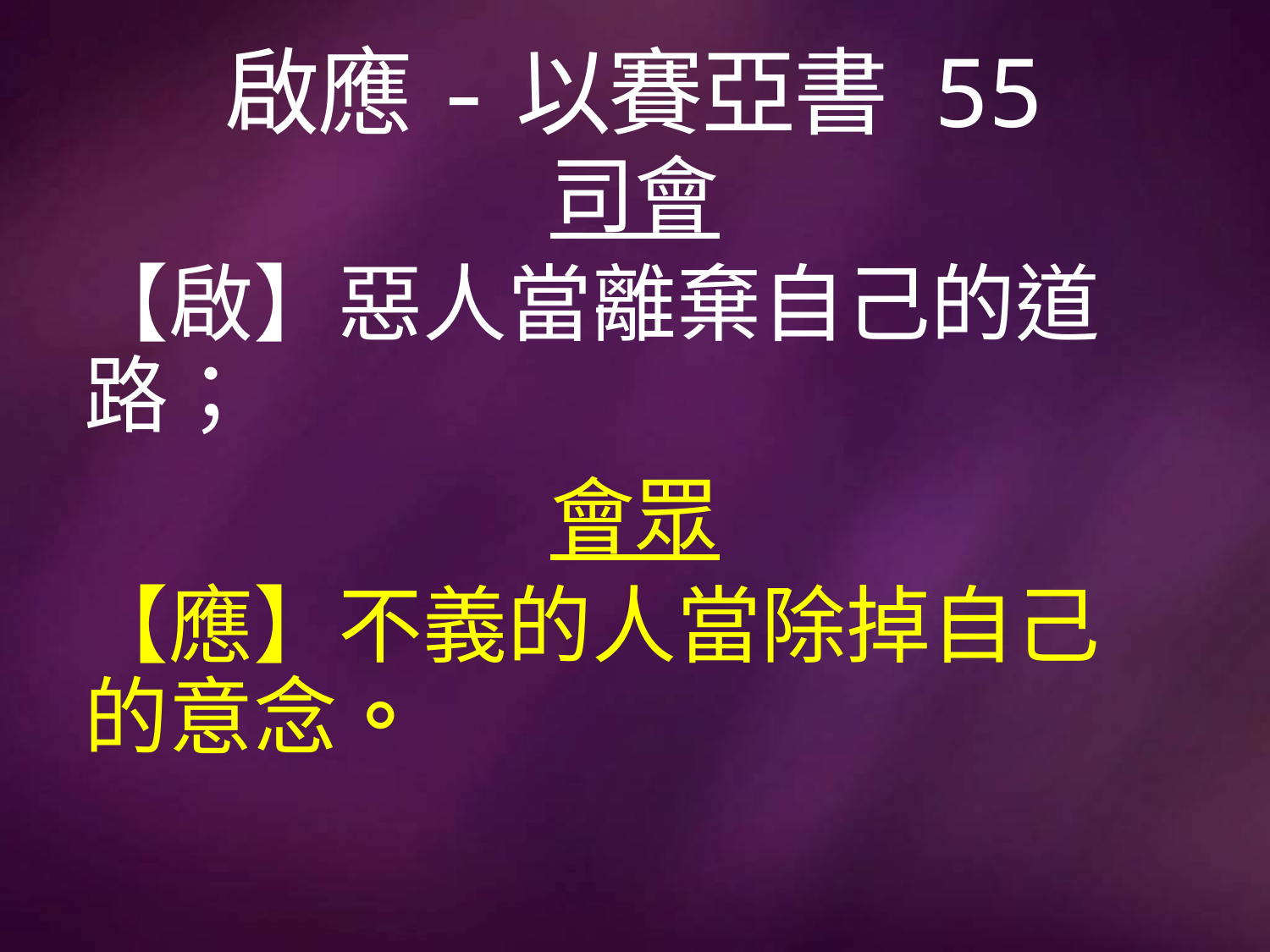

# 啟應-以賽亞書 55
司會
【啟】惡人當離棄自己的道路；

會眾
【應】不義的人當除掉自己的意念。